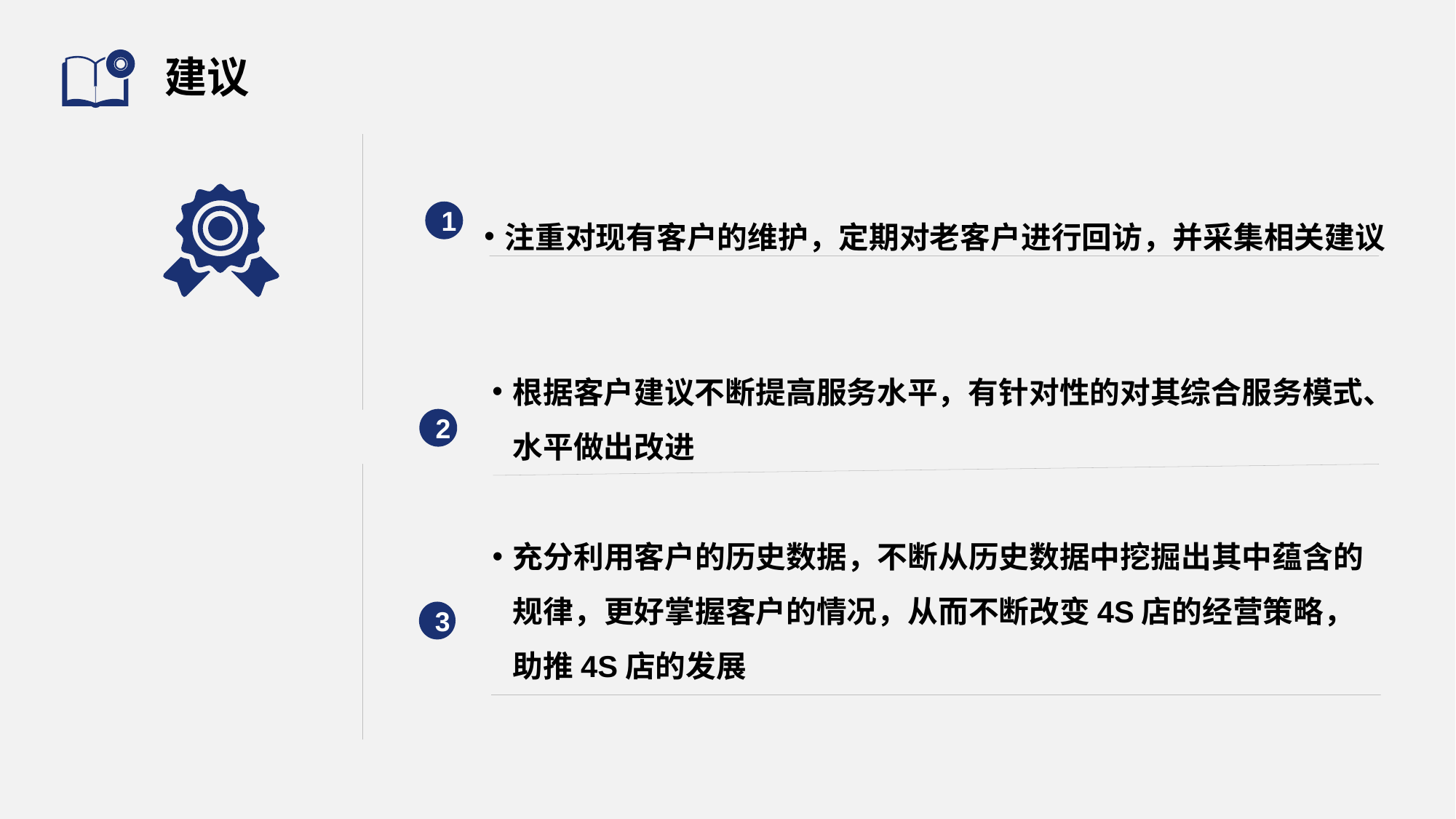

# 建议
注重对现有客户的维护，定期对老客户进行回访，并采集相关建议

1
根据客户建议不断提高服务水平，有针对性的对其综合服务模式、水平做出改进
2
充分利用客户的历史数据，不断从历史数据中挖掘出其中蕴含的规律，更好掌握客户的情况，从而不断改变4S店的经营策略，助推4S店的发展
3